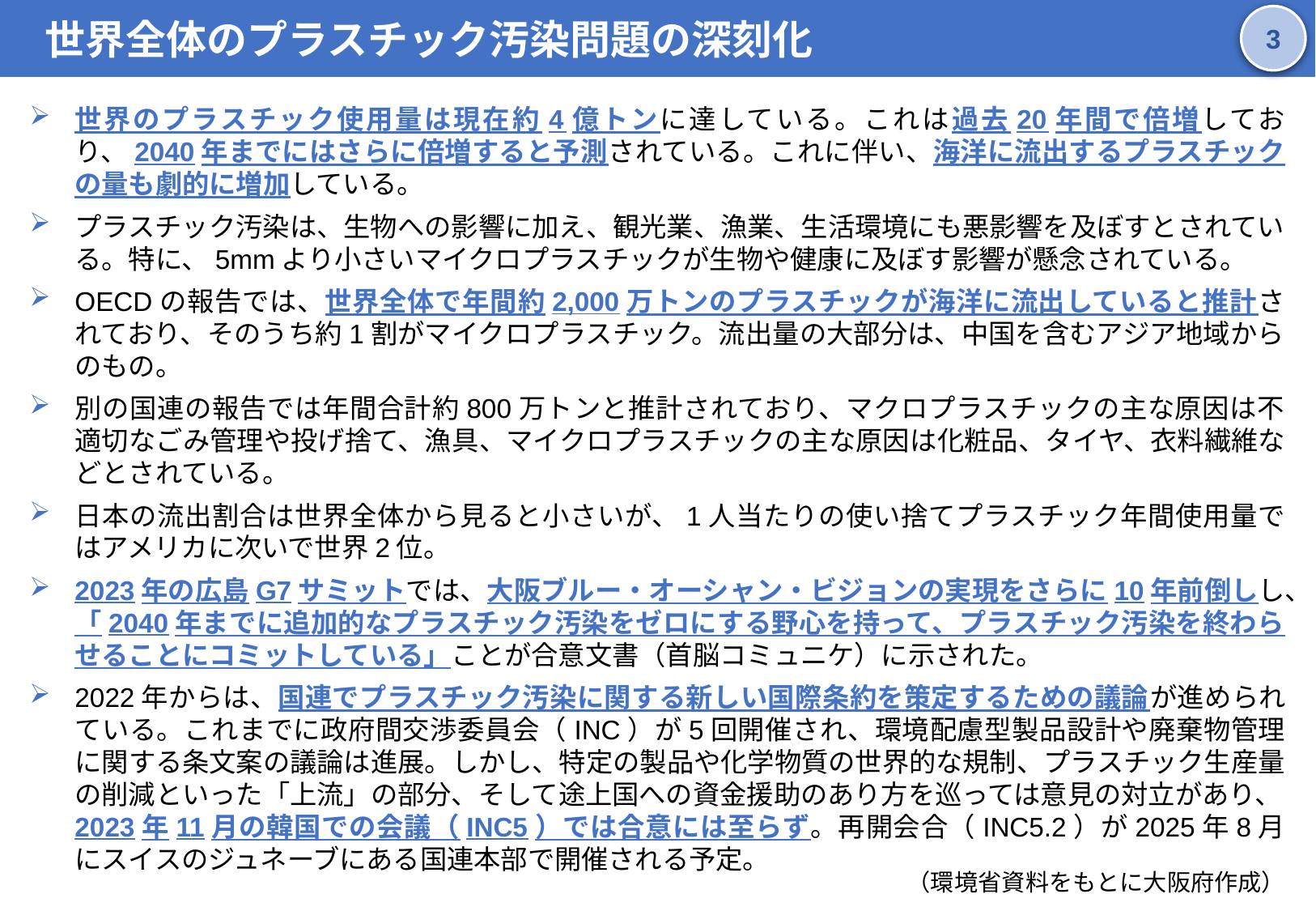

世界全体のプラスチック汚染問題の深刻化
3
世界のプラスチック使用量は現在約4億トンに達している。これは過去20年間で倍増しており、2040年までにはさらに倍増すると予測されている。これに伴い、海洋に流出するプラスチックの量も劇的に増加している。
プラスチック汚染は、生物への影響に加え、観光業、漁業、生活環境にも悪影響を及ぼすとされている。特に、5mmより小さいマイクロプラスチックが生物や健康に及ぼす影響が懸念されている。
OECDの報告では、世界全体で年間約2,000万トンのプラスチックが海洋に流出していると推計されており、そのうち約1割がマイクロプラスチック。流出量の大部分は、中国を含むアジア地域からのもの。
別の国連の報告では年間合計約800万トンと推計されており、マクロプラスチックの主な原因は不適切なごみ管理や投げ捨て、漁具、マイクロプラスチックの主な原因は化粧品、タイヤ、衣料繊維などとされている。
日本の流出割合は世界全体から見ると小さいが、1人当たりの使い捨てプラスチック年間使用量ではアメリカに次いで世界2位。
2023年の広島G7サミットでは、大阪ブルー・オーシャン・ビジョンの実現をさらに10年前倒しし、「2040年までに追加的なプラスチック汚染をゼロにする野心を持って、プラスチック汚染を終わらせることにコミットしている」ことが合意文書（首脳コミュニケ）に示された。
2022年からは、国連でプラスチック汚染に関する新しい国際条約を策定するための議論が進められている。これまでに政府間交渉委員会（INC）が5回開催され、環境配慮型製品設計や廃棄物管理に関する条文案の議論は進展。しかし、特定の製品や化学物質の世界的な規制、プラスチック生産量の削減といった「上流」の部分、そして途上国への資金援助のあり方を巡っては意見の対立があり、2023年11月の韓国での会議（INC5）では合意には至らず。再開会合（INC5.2）が2025年8月にスイスのジュネーブにある国連本部で開催される予定。
（環境省資料をもとに大阪府作成）